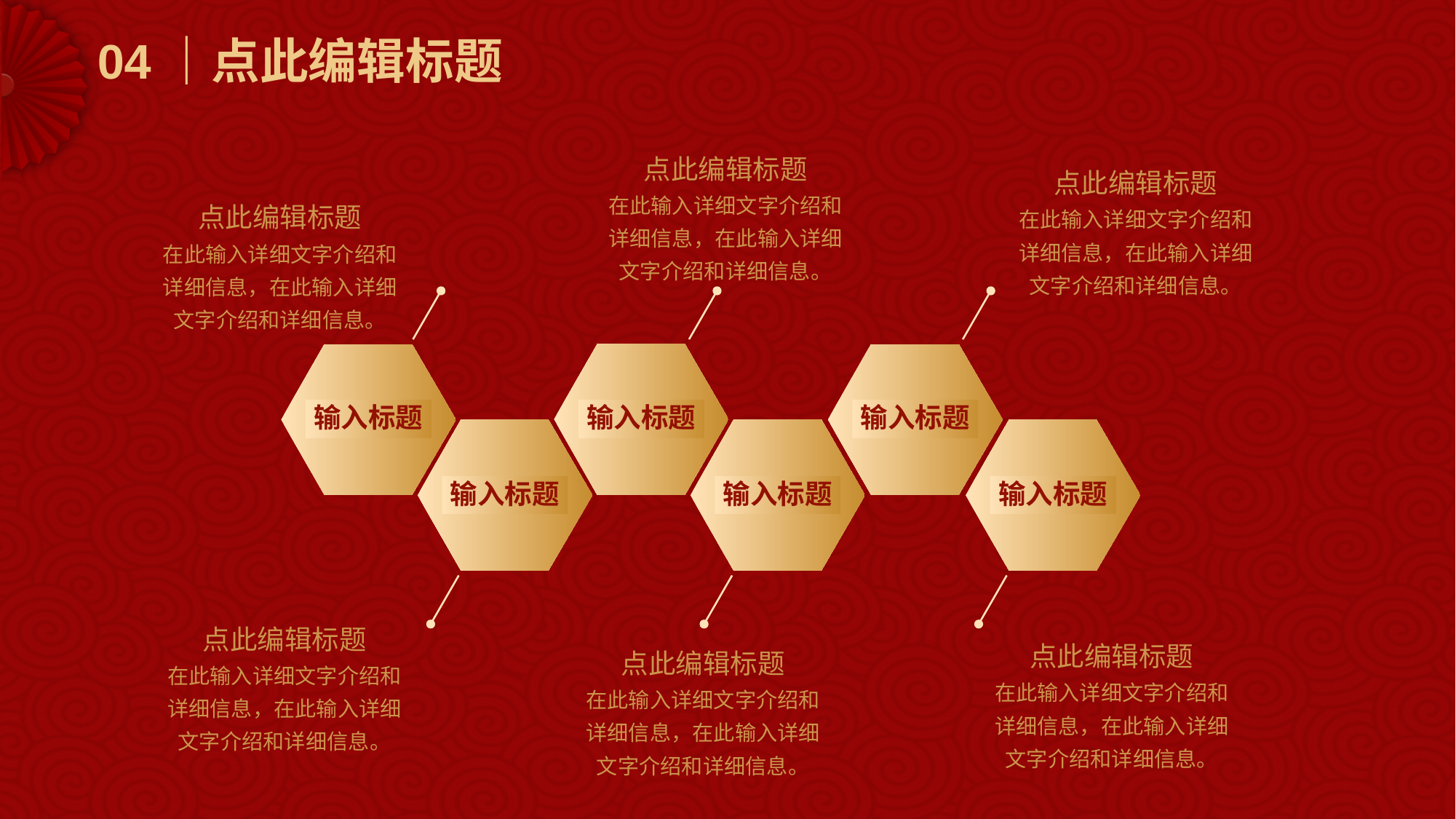

04｜点此编辑标题
点此编辑标题
在此输入详细文字介绍和详细信息，在此输入详细文字介绍和详细信息。
点此编辑标题
在此输入详细文字介绍和详细信息，在此输入详细文字介绍和详细信息。
点此编辑标题
在此输入详细文字介绍和详细信息，在此输入详细文字介绍和详细信息。

输入标题

输入标题

输入标题

输入标题

输入标题

输入标题
点此编辑标题
在此输入详细文字介绍和详细信息，在此输入详细文字介绍和详细信息。
点此编辑标题
在此输入详细文字介绍和详细信息，在此输入详细文字介绍和详细信息。
点此编辑标题
在此输入详细文字介绍和详细信息，在此输入详细文字介绍和详细信息。